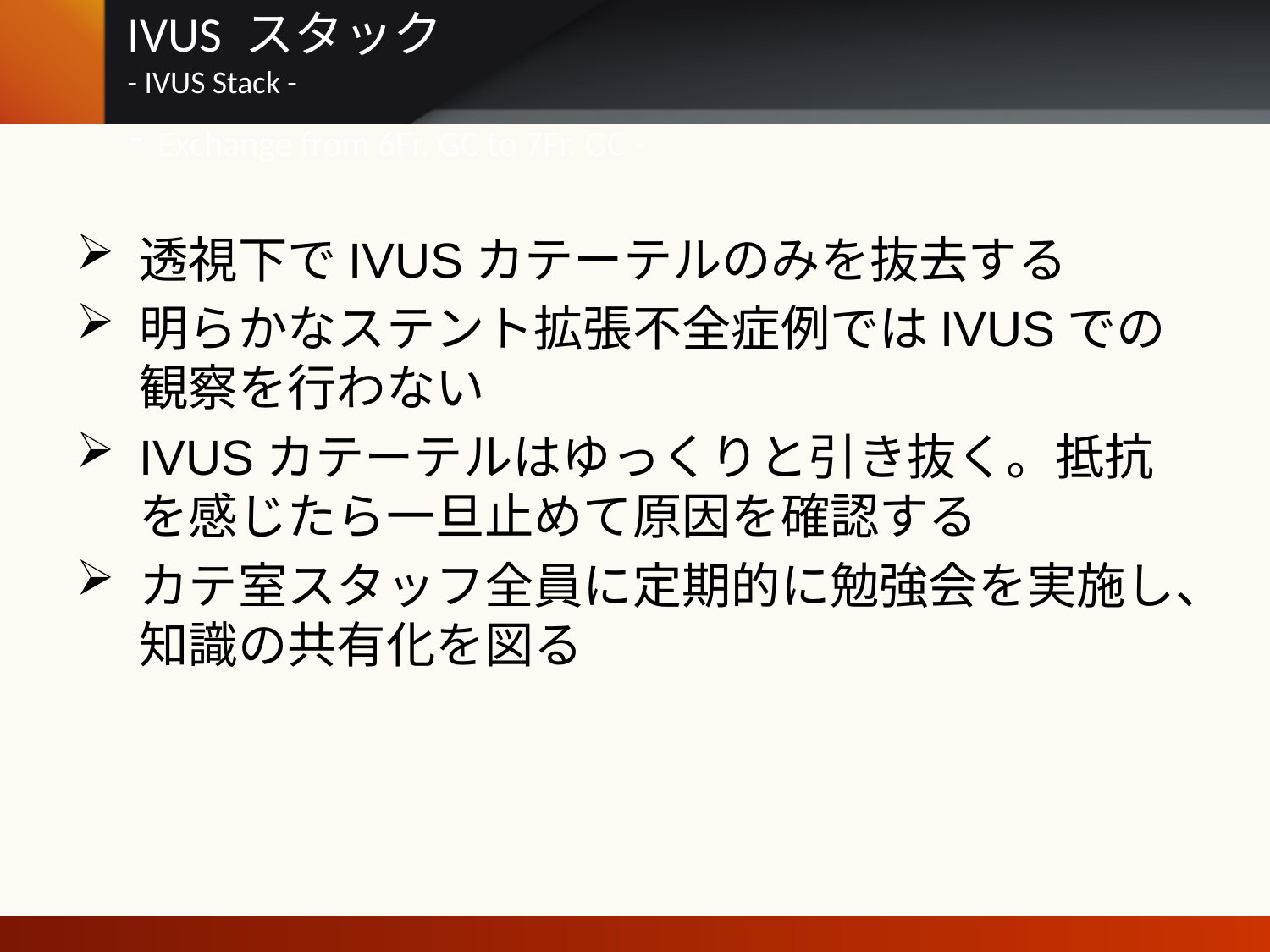

# IVUS スタック - IVUS Stack - - Exchange from 6Fr. GC to 7Fr. GC -
透視下でIVUSカテーテルのみを抜去する
明らかなステント拡張不全症例ではIVUSでの観察を行わない
IVUSカテーテルはゆっくりと引き抜く。抵抗を感じたら一旦止めて原因を確認する
カテ室スタッフ全員に定期的に勉強会を実施し、知識の共有化を図る